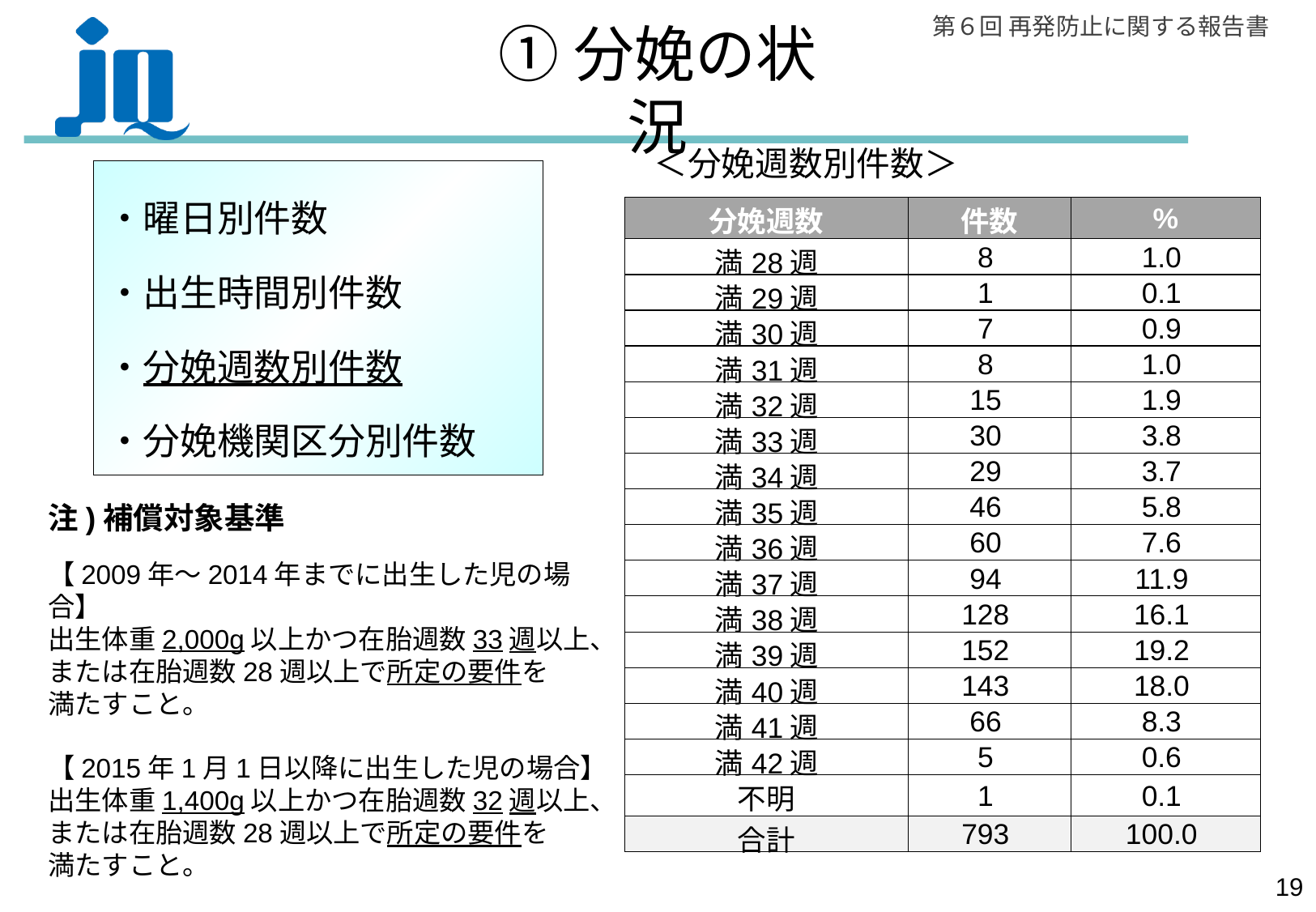

# ①分娩の状況
＜分娩週数別件数＞
・曜日別件数
・出生時間別件数
・分娩週数別件数
・分娩機関区分別件数
| 分娩週数 | 件数 | % |
| --- | --- | --- |
| 満28週 | 8 | 1.0 |
| 満29週 | 1 | 0.1 |
| 満30週 | 7 | 0.9 |
| 満31週 | 8 | 1.0 |
| 満32週 | 15 | 1.9 |
| 満33週 | 30 | 3.8 |
| 満34週 | 29 | 3.7 |
| 満35週 | 46 | 5.8 |
| 満36週 | 60 | 7.6 |
| 満37週 | 94 | 11.9 |
| 満38週 | 128 | 16.1 |
| 満39週 | 152 | 19.2 |
| 満40週 | 143 | 18.0 |
| 満41週 | 66 | 8.3 |
| 満42週 | 5 | 0.6 |
| 不明 | 1 | 0.1 |
| 合計 | 793 | 100.0 |
注)補償対象基準
【2009年～2014年までに出生した児の場合】
出生体重2,000g以上かつ在胎週数33週以上、
または在胎週数28週以上で所定の要件を
満たすこと。

【2015年1月1日以降に出生した児の場合】
出生体重1,400g以上かつ在胎週数32週以上、
または在胎週数28週以上で所定の要件を
満たすこと。
19